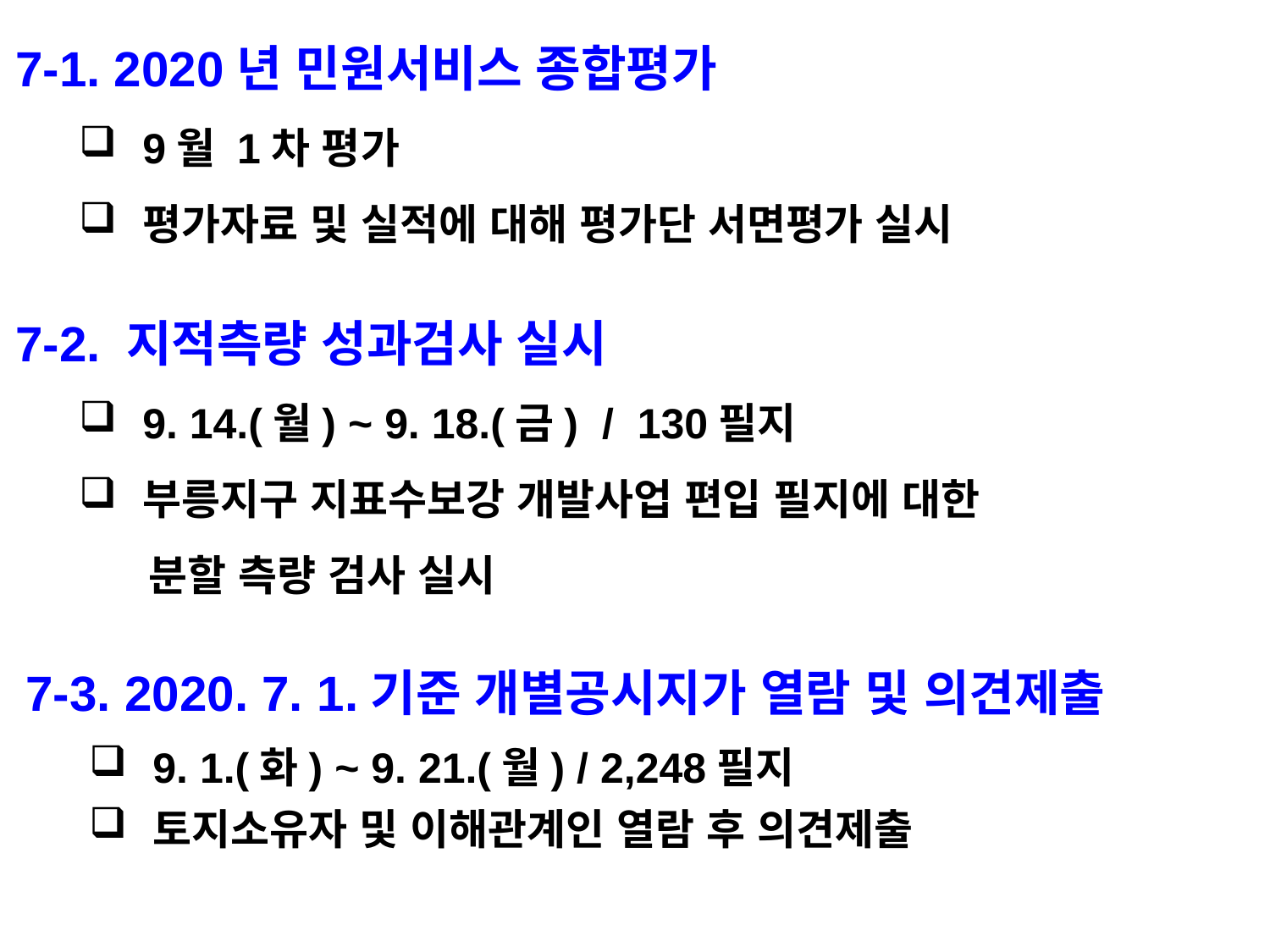

7-1. 2020년 민원서비스 종합평가
9월 1차 평가
평가자료 및 실적에 대해 평가단 서면평가 실시
7-2. 지적측량 성과검사 실시
9. 14.(월) ~ 9. 18.(금)  /  130필지
부릉지구 지표수보강 개발사업 편입 필지에 대한
     분할 측량 검사 실시
7-3. 2020. 7. 1.기준 개별공시지가 열람 및 의견제출
9. 1.(화) ~ 9. 21.(월) / 2,248필지
토지소유자 및 이해관계인 열람 후 의견제출